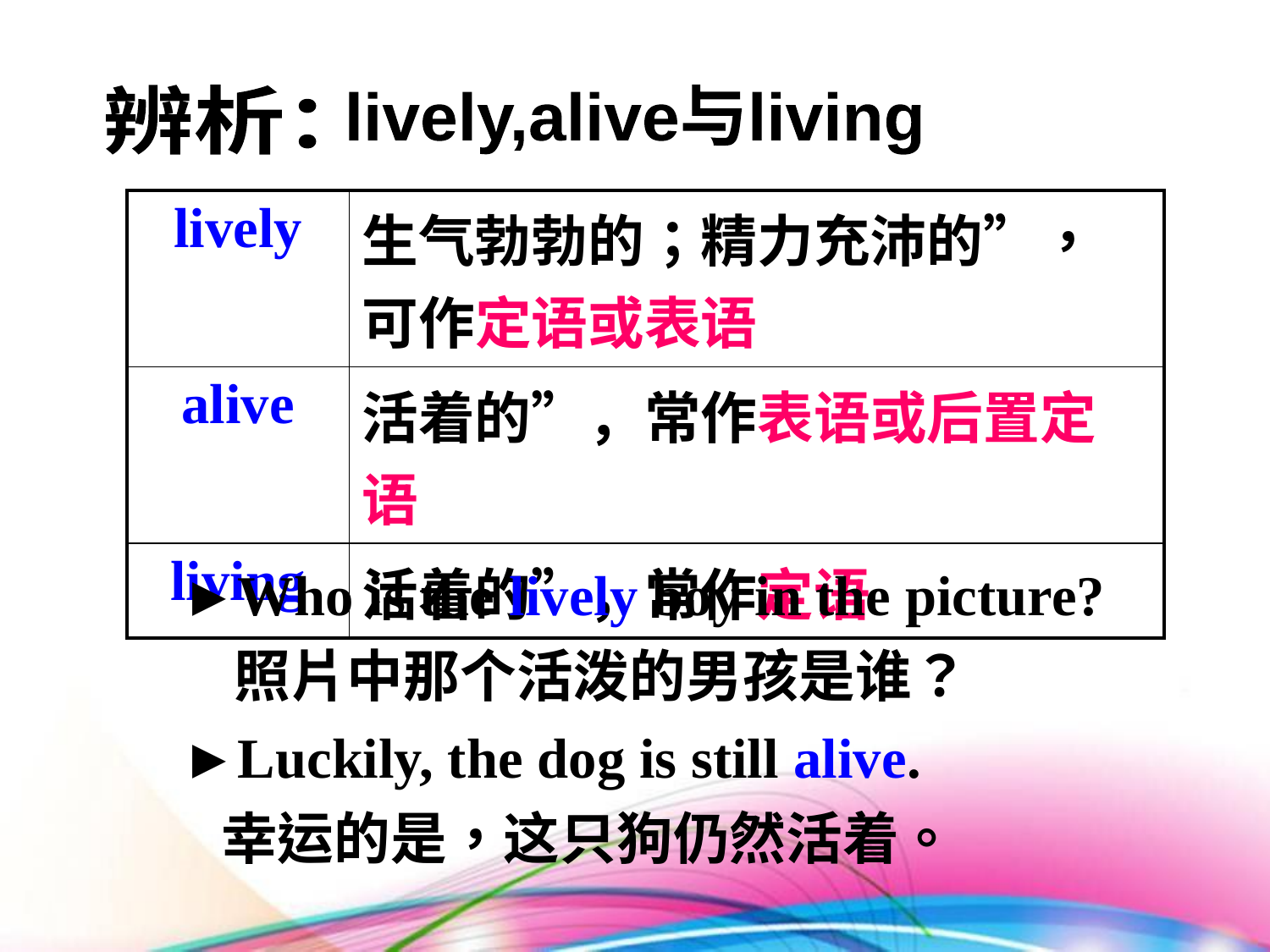

辨析：
lively,alive与living
| lively | 生气勃勃的；精力充沛的”，可作定语或表语 |
| --- | --- |
| alive | 活着的”，常作表语或后置定语 |
| living | 活着的”，常作定语 |
►Who is the lively boy in the picture?
   照片中那个活泼的男孩是谁？
►Luckily, the dog is still alive.
  幸运的是，这只狗仍然活着。